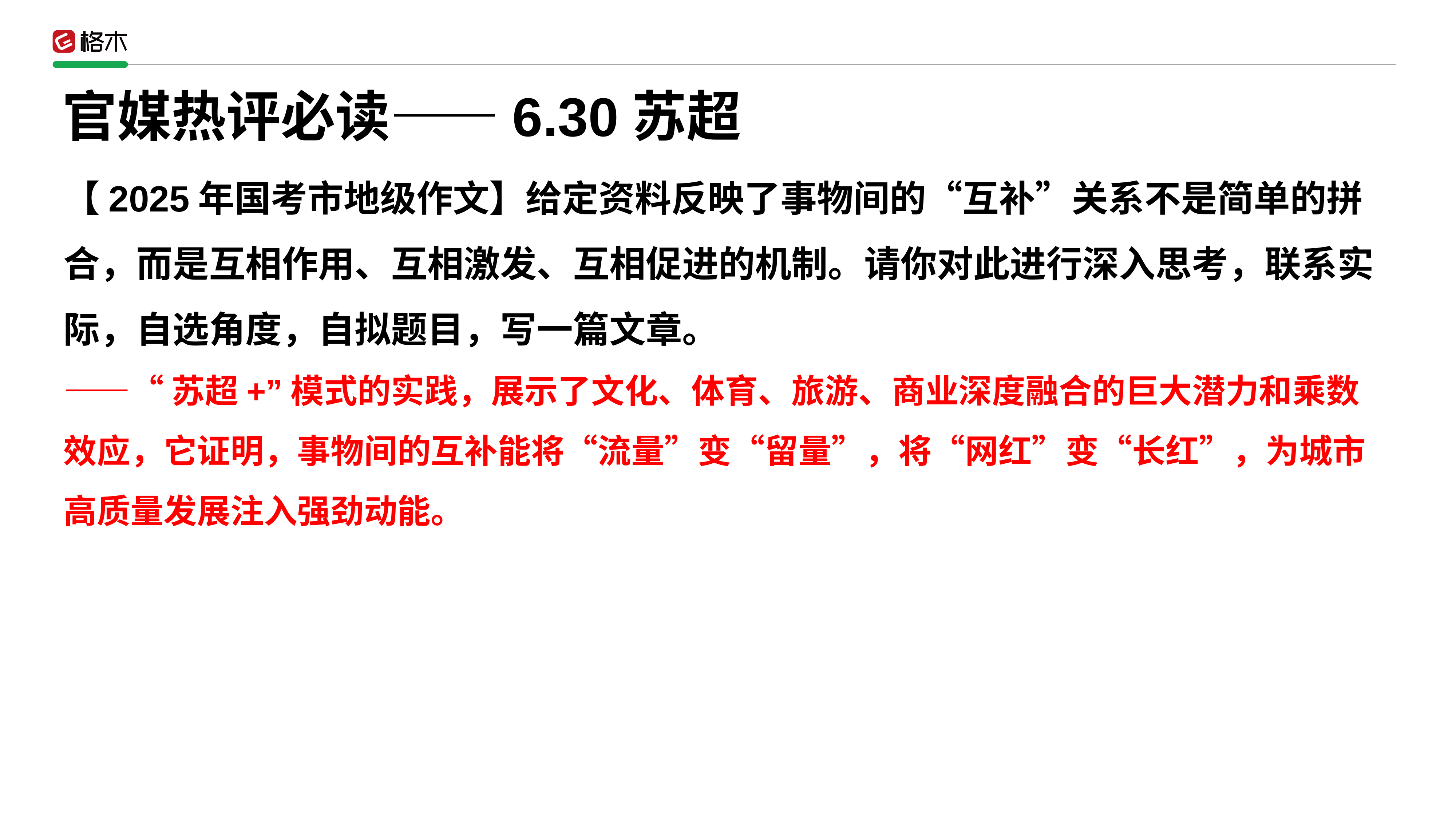

官媒热评必读——6.30苏超
【2025年国考市地级作文】给定资料反映了事物间的“互补”关系不是简单的拼合，而是互相作用、互相激发、互相促进的机制。请你对此进行深入思考，联系实际，自选角度，自拟题目，写一篇文章。
——“苏超+”模式的实践，展示了文化、体育、旅游、商业深度融合的巨大潜力和乘数效应，它证明，事物间的互补能将“流量”变“留量”，将“网红”变“长红”，为城市高质量发展注入强劲动能。